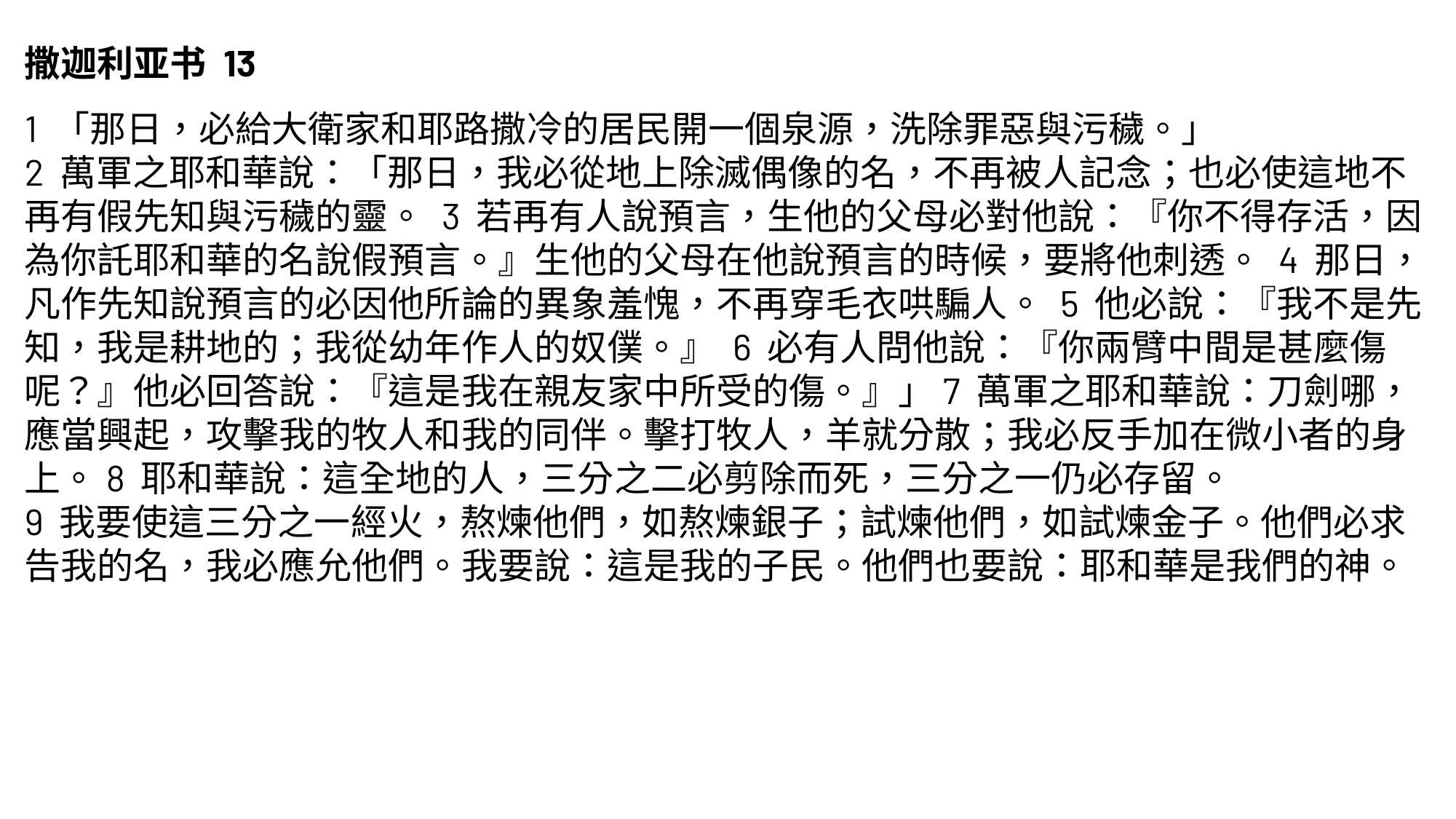

撒迦利亚书 13

‪1 「那日，必給大衛家和耶路撒冷的居民開一個泉源，洗除罪惡與污穢。」
2 萬軍之耶和華說：「那日，我必從地上除滅偶像的名，不再被人記念；也必使這地不再有假先知與污穢的靈。 3 若再有人說預言，生他的父母必對他說：『你不得存活，因為你託耶和華的名說假預言。』生他的父母在他說預言的時候，要將他刺透。 4 那日，凡作先知說預言的必因他所論的異象羞愧，不再穿毛衣哄騙人。 5 他必說：『我不是先知，我是耕地的；我從幼年作人的奴僕。』 6 必有人問他說：『你兩臂中間是甚麼傷呢？』他必回答說：『這是我在親友家中所受的傷。』」7 萬軍之耶和華說：刀劍哪，應當興起，攻擊我的牧人和我的同伴。擊打牧人，羊就分散；我必反手加在微小者的身上。8 耶和華說：這全地的人，三分之二必剪除而死，三分之一仍必存留。
9 我要使這三分之一經火，熬煉他們，如熬煉銀子；試煉他們，如試煉金子。他們必求告我的名，我必應允他們。我要說：這是我的子民。他們也要說：耶和華是我們的神。